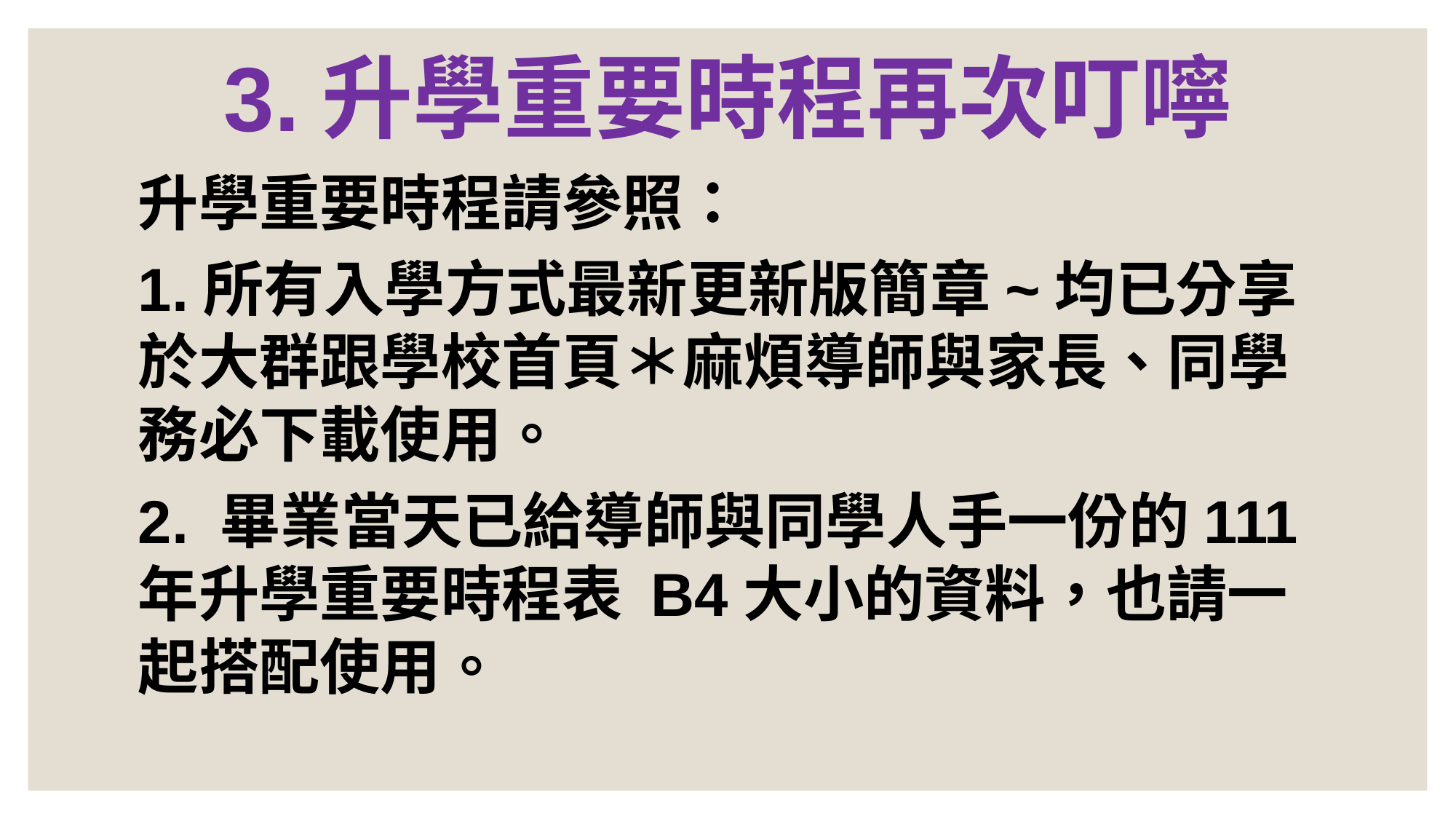

# 3.升學重要時程再次叮嚀
升學重要時程請參照：
1.所有入學方式最新更新版簡章~均已分享於大群跟學校首頁＊麻煩導師與家長、同學務必下載使用。
2. 畢業當天已給導師與同學人手一份的111年升學重要時程表 B4大小的資料，也請一起搭配使用。